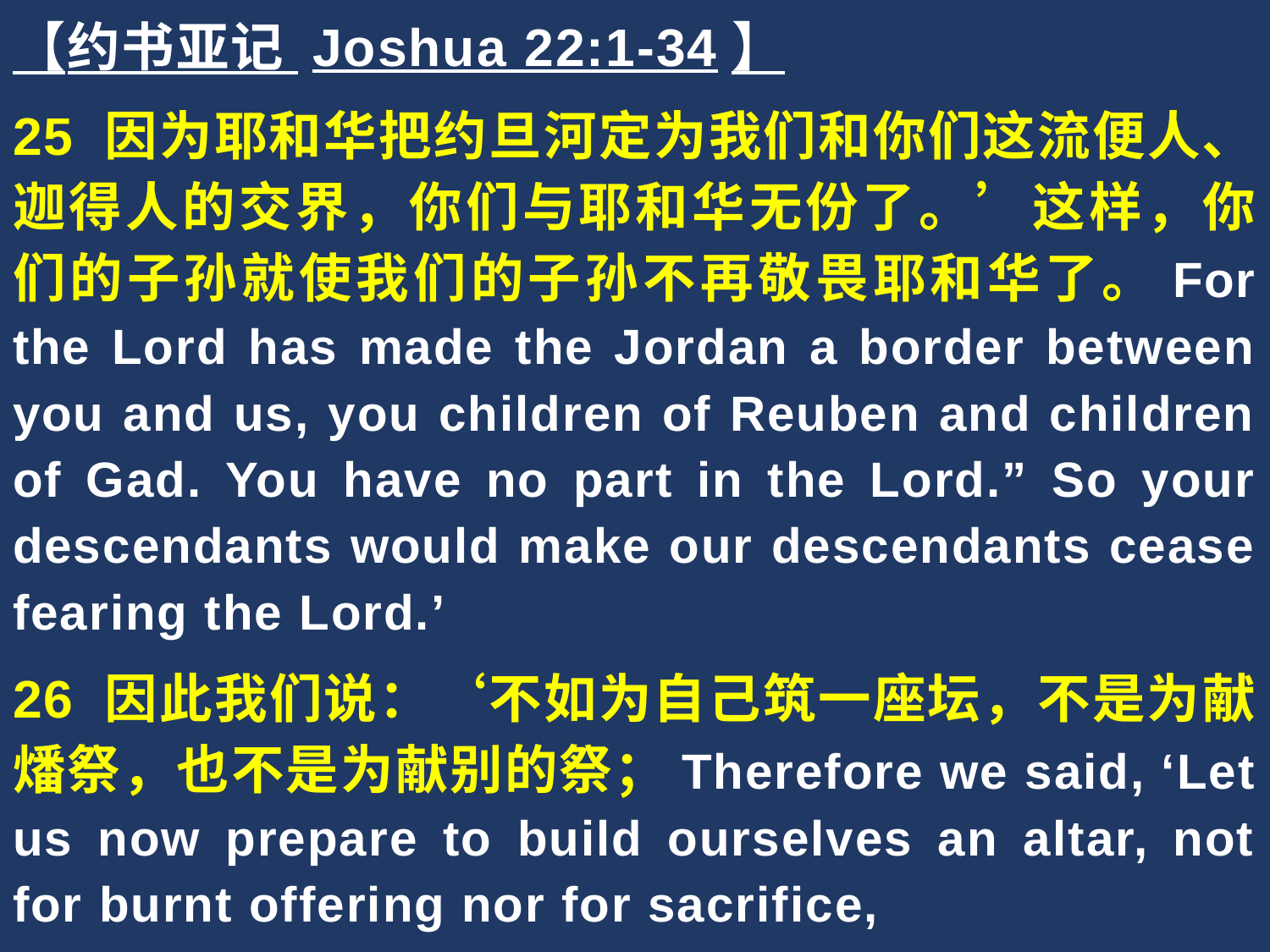

【约书亚记 Joshua 22:1-34】
25 因为耶和华把约旦河定为我们和你们这流便人、迦得人的交界，你们与耶和华无份了。’这样，你们的子孙就使我们的子孙不再敬畏耶和华了。For the Lord has made the Jordan a border between you and us, you children of Reuben and children of Gad. You have no part in the Lord.” So your descendants would make our descendants cease fearing the Lord.’
26 因此我们说：‘不如为自己筑一座坛，不是为献燔祭，也不是为献别的祭；Therefore we said, ‘Let us now prepare to build ourselves an altar, not for burnt offering nor for sacrifice,